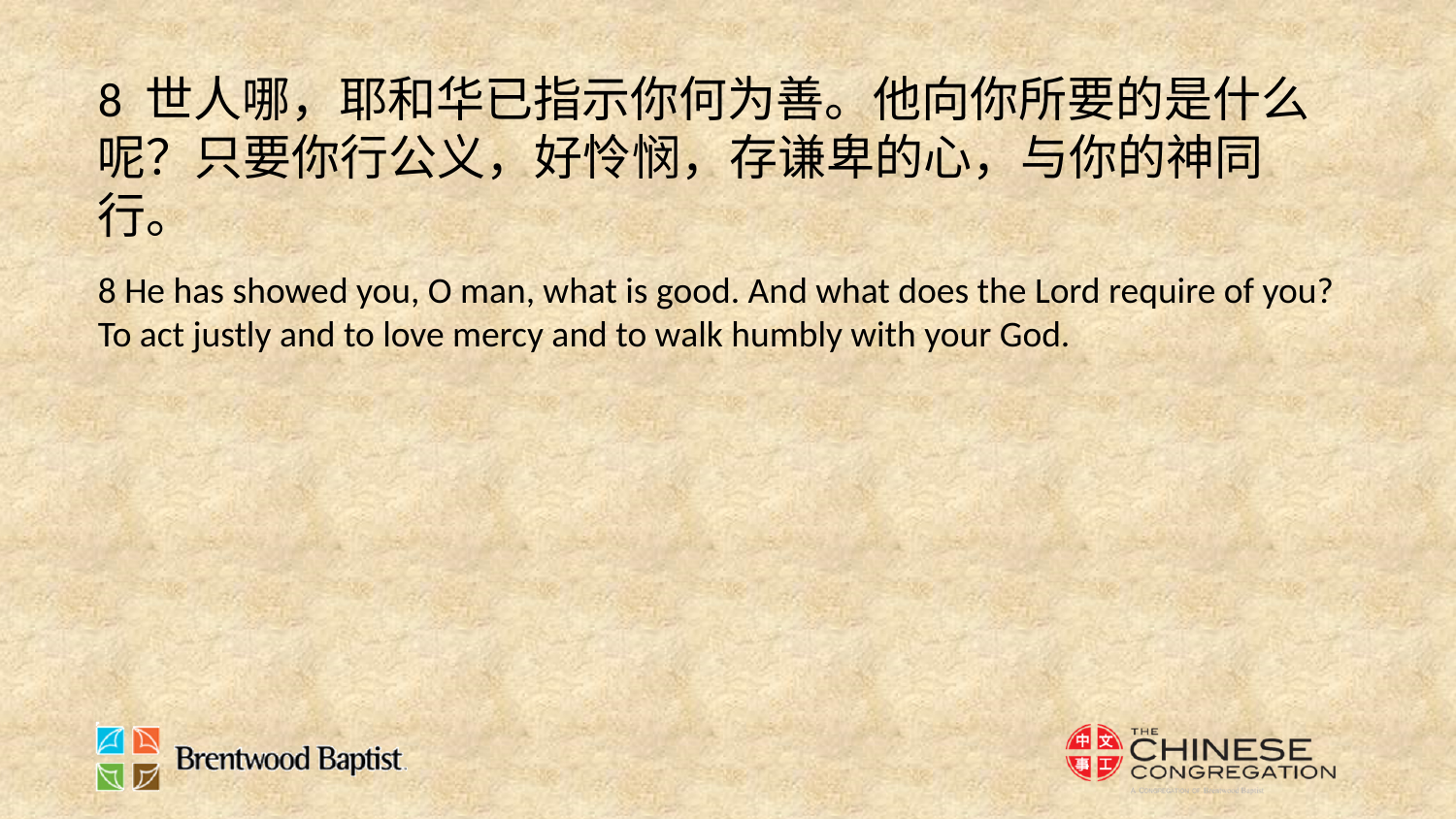

8 世人哪，耶和华已指示你何为善。他向你所要的是什么呢？只要你行公义，好怜悯，存谦卑的心，与你的神同行。

8 He has showed you, O man, what is good. And what does the Lord require of you? To act justly and to love mercy and to walk humbly with your God.